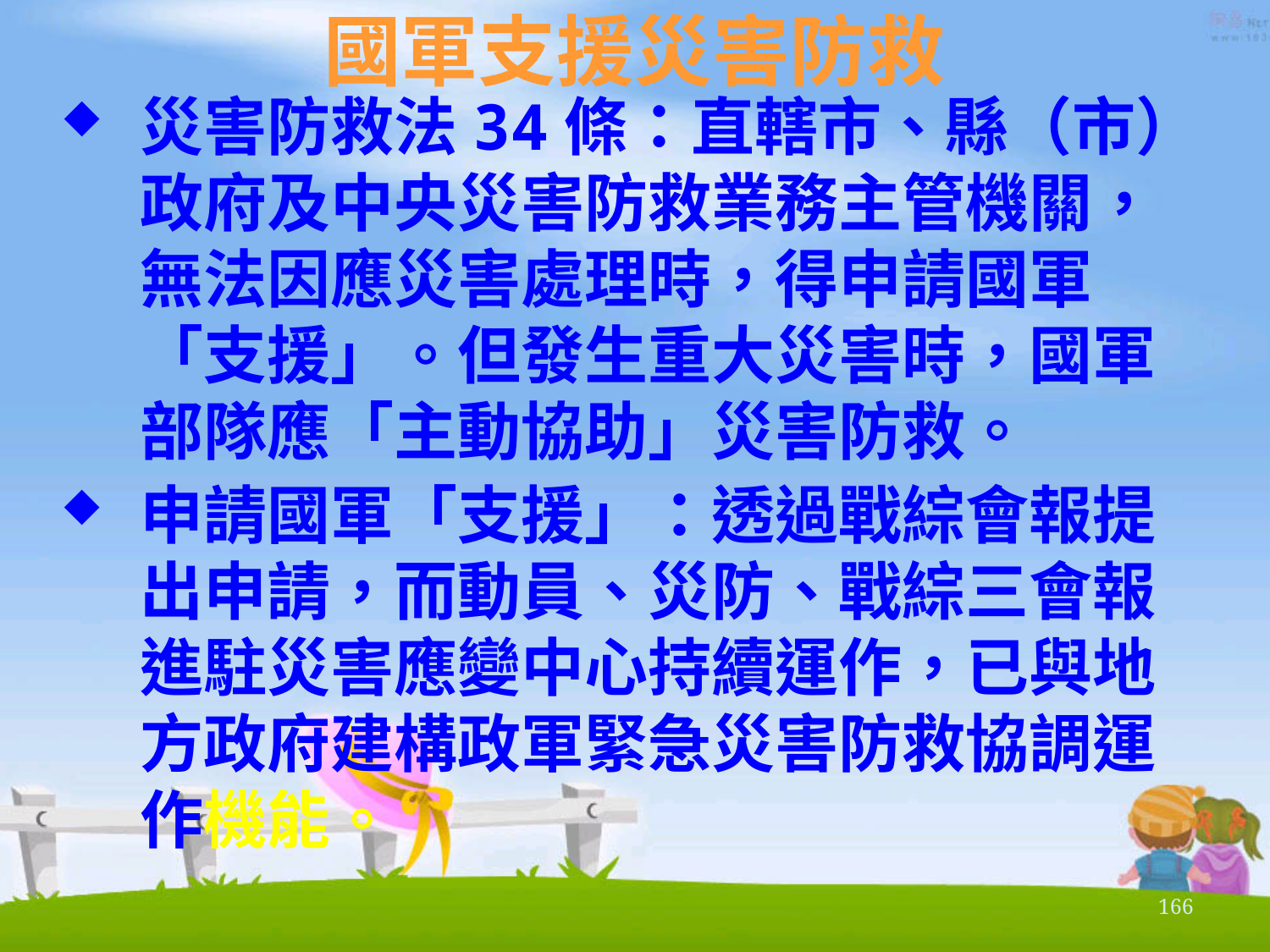

# 國軍支援災害防救
災害防救法34條：直轄市、縣（市）政府及中央災害防救業務主管機關，無法因應災害處理時，得申請國軍「支援」。但發生重大災害時，國軍部隊應「主動協助」災害防救。
申請國軍「支援」：透過戰綜會報提出申請，而動員、災防、戰綜三會報進駐災害應變中心持續運作，已與地方政府建構政軍緊急災害防救協調運作機能。

166